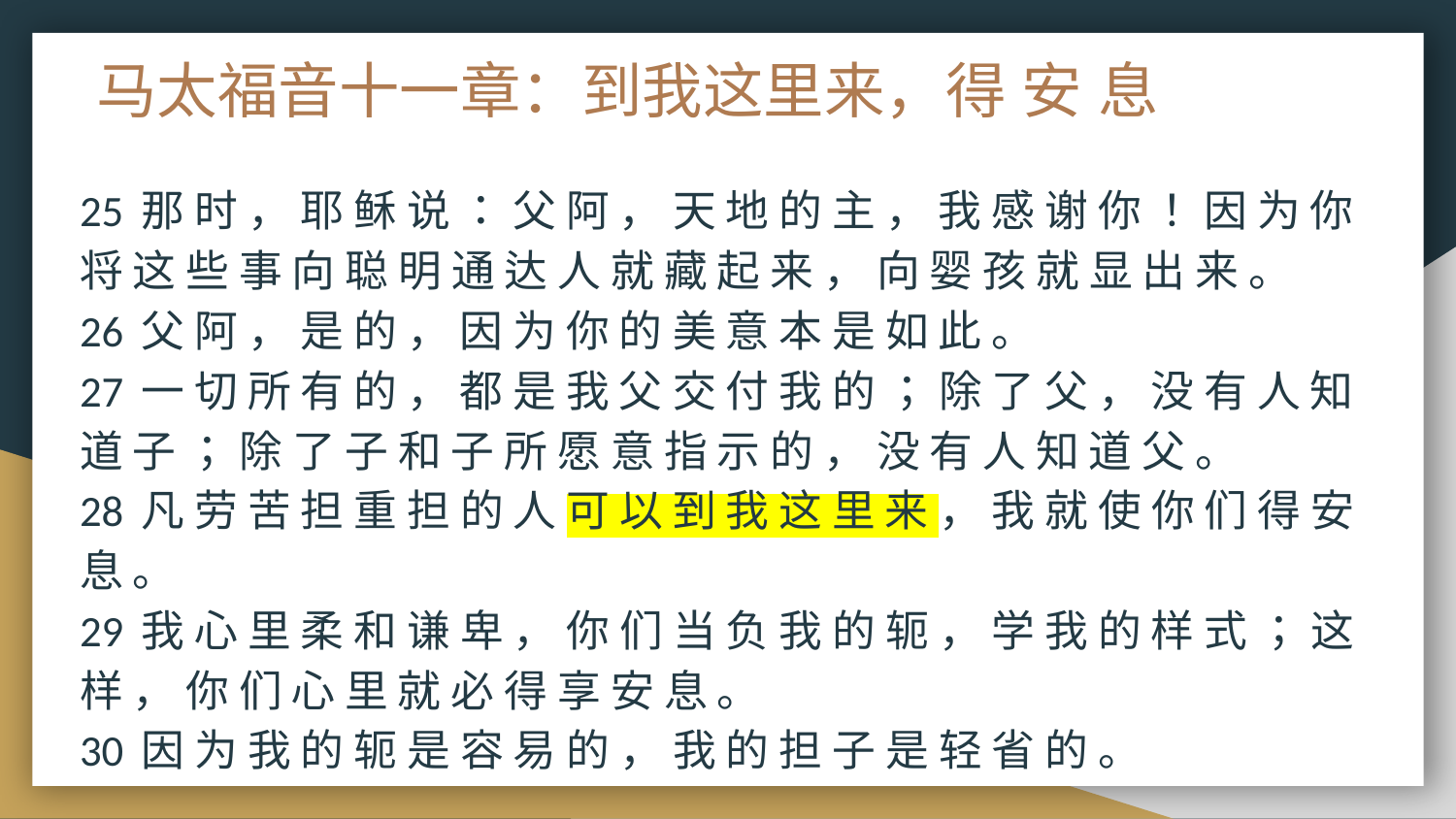

# 马太福音十一章：到我这里来，得 安 息
25 那 时 ， 耶 稣 说 ： 父 阿 ， 天 地 的 主 ， 我 感 谢 你 ！ 因 为 你 将 这 些 事 向 聪 明 通 达 人 就 藏 起 来 ， 向 婴 孩 就 显 出 来 。
26 父 阿 ， 是 的 ， 因 为 你 的 美 意 本 是 如 此 。
27 一 切 所 有 的 ， 都 是 我 父 交 付 我 的 ； 除 了 父 ， 没 有 人 知 道 子 ； 除 了 子 和 子 所 愿 意 指 示 的 ， 没 有 人 知 道 父 。
28 凡 劳 苦 担 重 担 的 人 可 以 到 我 这 里 来 ， 我 就 使 你 们 得 安 息 。
29 我 心 里 柔 和 谦 卑 ， 你 们 当 负 我 的 轭 ， 学 我 的 样 式 ； 这 样 ， 你 们 心 里 就 必 得 享 安 息 。
30 因 为 我 的 轭 是 容 易 的 ， 我 的 担 子 是 轻 省 的 。